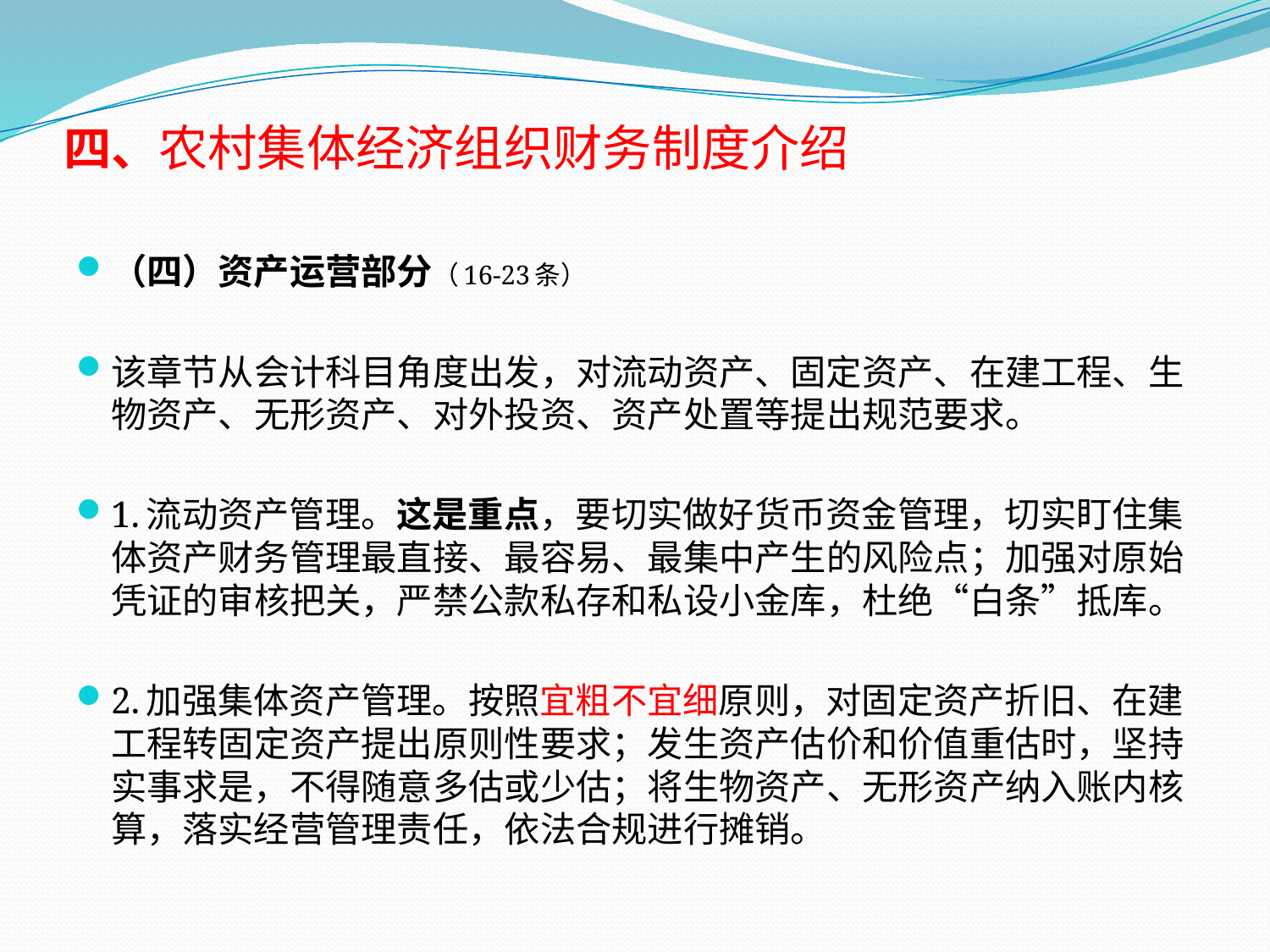

# 四、农村集体经济组织财务制度介绍

（四）资产运营部分（16-23条）

该章节从会计科目角度出发，对流动资产、固定资产、在建工程、生物资产、无形资产、对外投资、资产处置等提出规范要求。

1.流动资产管理。这是重点，要切实做好货币资金管理，切实盯住集体资产财务管理最直接、最容易、最集中产生的风险点；加强对原始凭证的审核把关，严禁公款私存和私设小金库，杜绝“白条”抵库。

2.加强集体资产管理。按照宜粗不宜细原则，对固定资产折旧、在建工程转固定资产提出原则性要求；发生资产估价和价值重估时，坚持实事求是，不得随意多估或少估；将生物资产、无形资产纳入账内核算，落实经营管理责任，依法合规进行摊销。